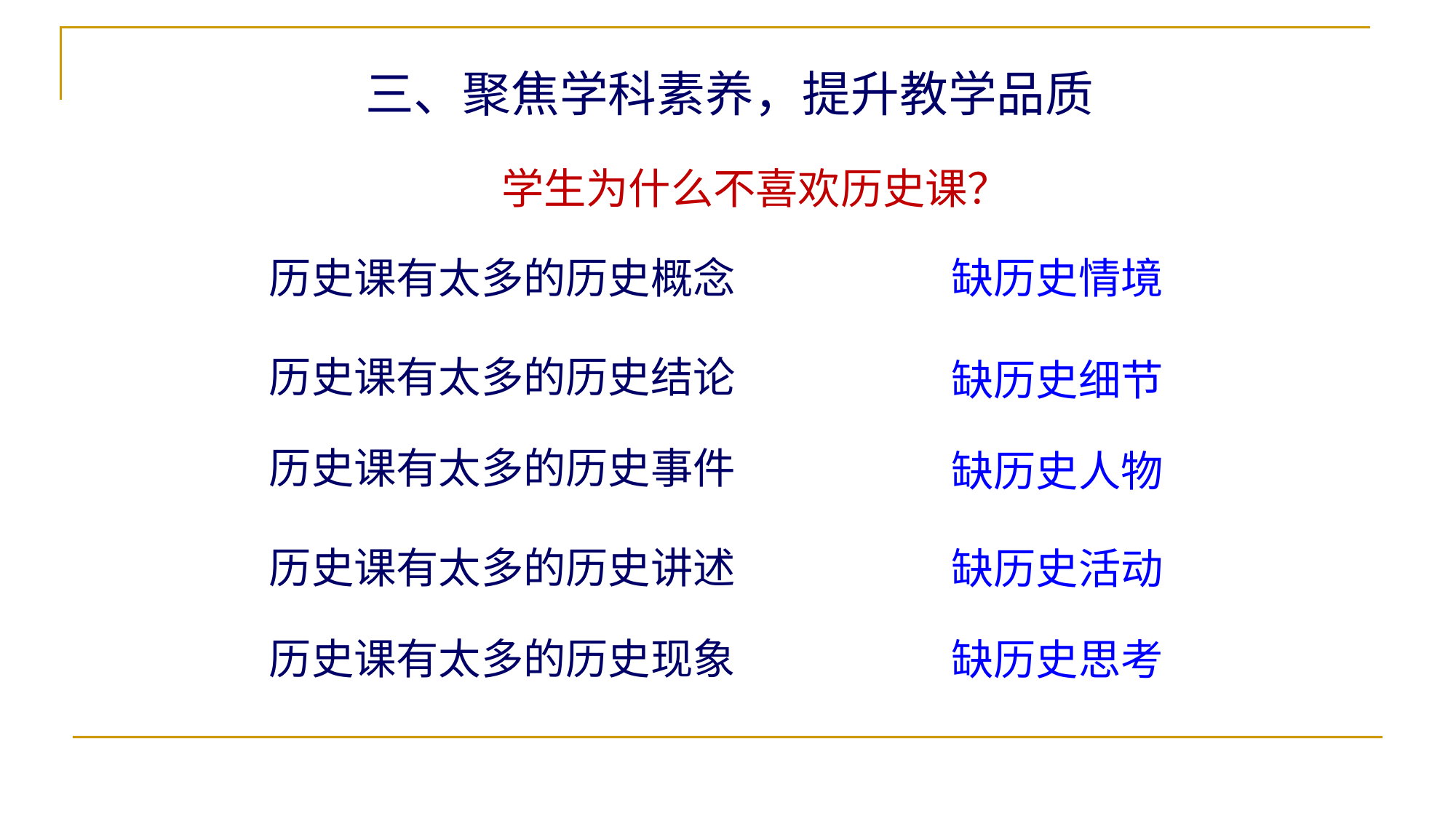

三、聚焦学科素养，提升教学品质
学生为什么不喜欢历史课？
历史课有太多的历史概念
缺历史情境
历史课有太多的历史结论
缺历史细节
历史课有太多的历史事件
缺历史人物
历史课有太多的历史讲述
缺历史活动
历史课有太多的历史现象
缺历史思考